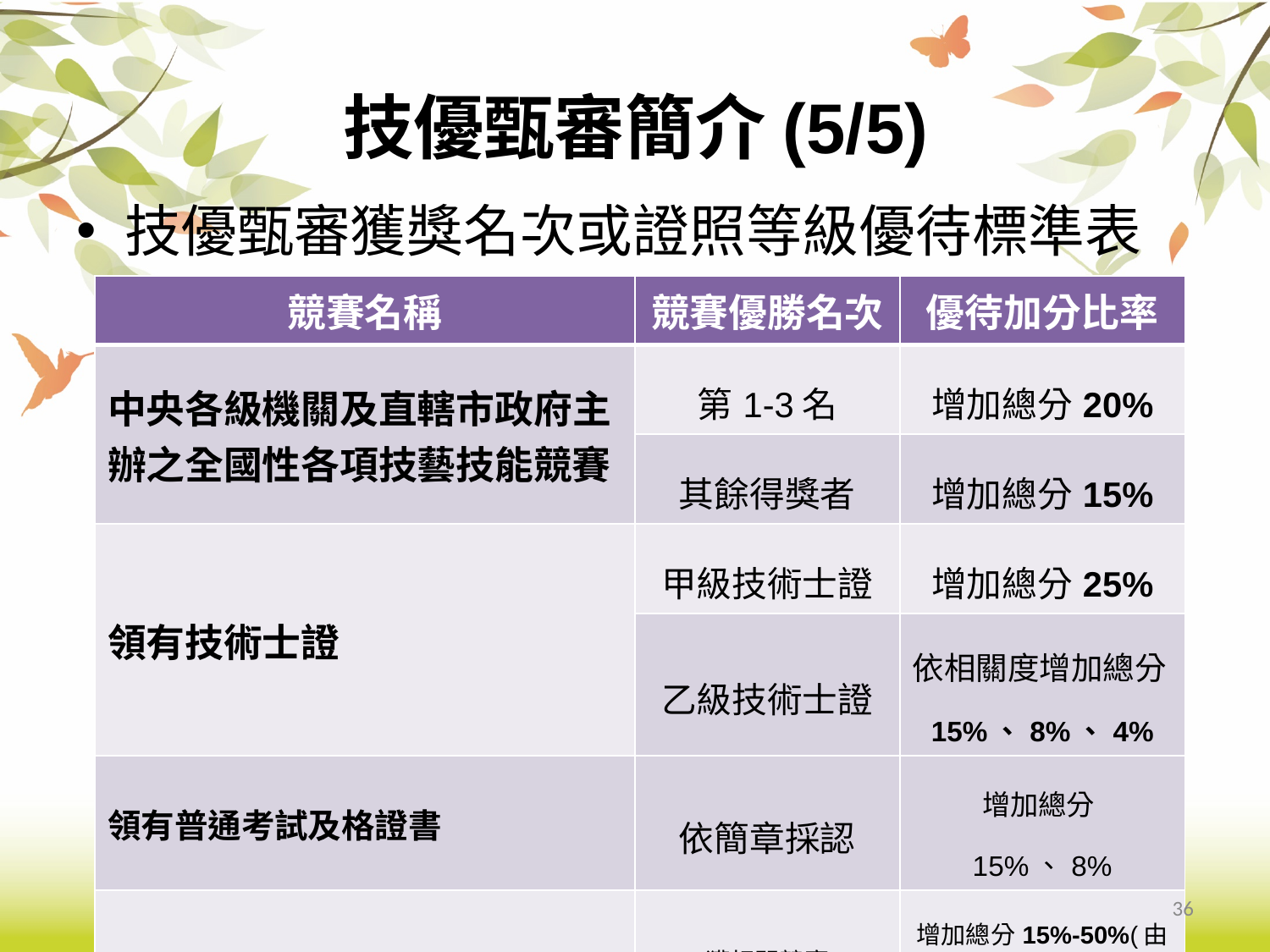

# 技優甄審簡介(5/5)
技優甄審獲獎名次或證照等級優待標準表
| 競賽名稱 | 競賽優勝名次 | 優待加分比率 |
| --- | --- | --- |
| 中央各級機關及直轄市政府主辦之全國性各項技藝技能競賽 | 第1-3名 | 增加總分20% |
|  | 其餘得獎者 | 增加總分15% |
| 領有技術士證 | 甲級技術士證 | 增加總分25% |
|  | 乙級技術士證 | 依相關度增加總分15%、8%、4% |
| 領有普通考試及格證書 | 依簡章採認 | 增加總分15%、8% |
| 其他參加國際性特殊技藝技能競賽 | 獲相關競賽 優勝名次 | 增加總分15%-50%(由委員會依相關資料認定) |
36